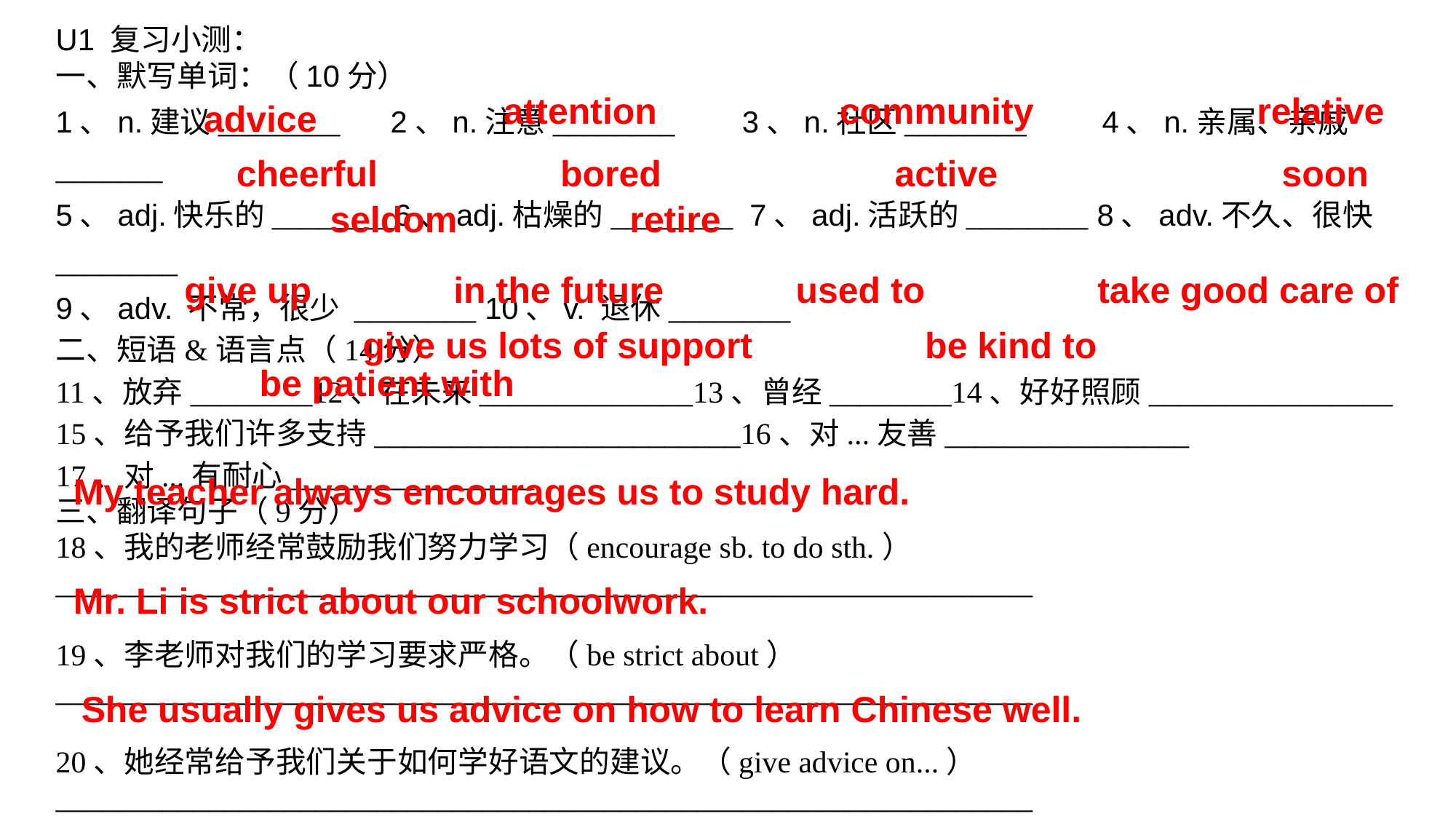

U1 复习小测：
一、默写单词：（10分）
1、n.建议________      2、n.注意________        3、n.社区________         4、n.亲属、亲戚_______
5、adj.快乐的________6、adj.枯燥的________  7、adj.活跃的________ 8、adv.不久、很快________
9、adv. 不常，很少 ________ 10、v. 退休________
二、短语&语言点（14分）
11、放弃________12、在未来______________13、曾经________14、好好照顾________________
15、给予我们许多支持________________________16、对...友善________________
17、对...有耐心________________
三、翻译句子（9分）
18、我的老师经常鼓励我们努力学习（encourage sb. to do sth.）
________________________________________________________________

19、李老师对我们的学习要求严格。（be strict about）
________________________________________________________________

20、她经常给予我们关于如何学好语文的建议。（give advice on...）
________________________________________________________________

attention                  community                      relative
advice
cheerful                  bored                       active                            soon
seldom                 retire
give up              in the future             used to                 take good care of
give us lots of support                 be kind to
be patient with
My teacher always encourages us to study hard.
Mr. Li is strict about our schoolwork.
She usually gives us advice on how to learn Chinese well.